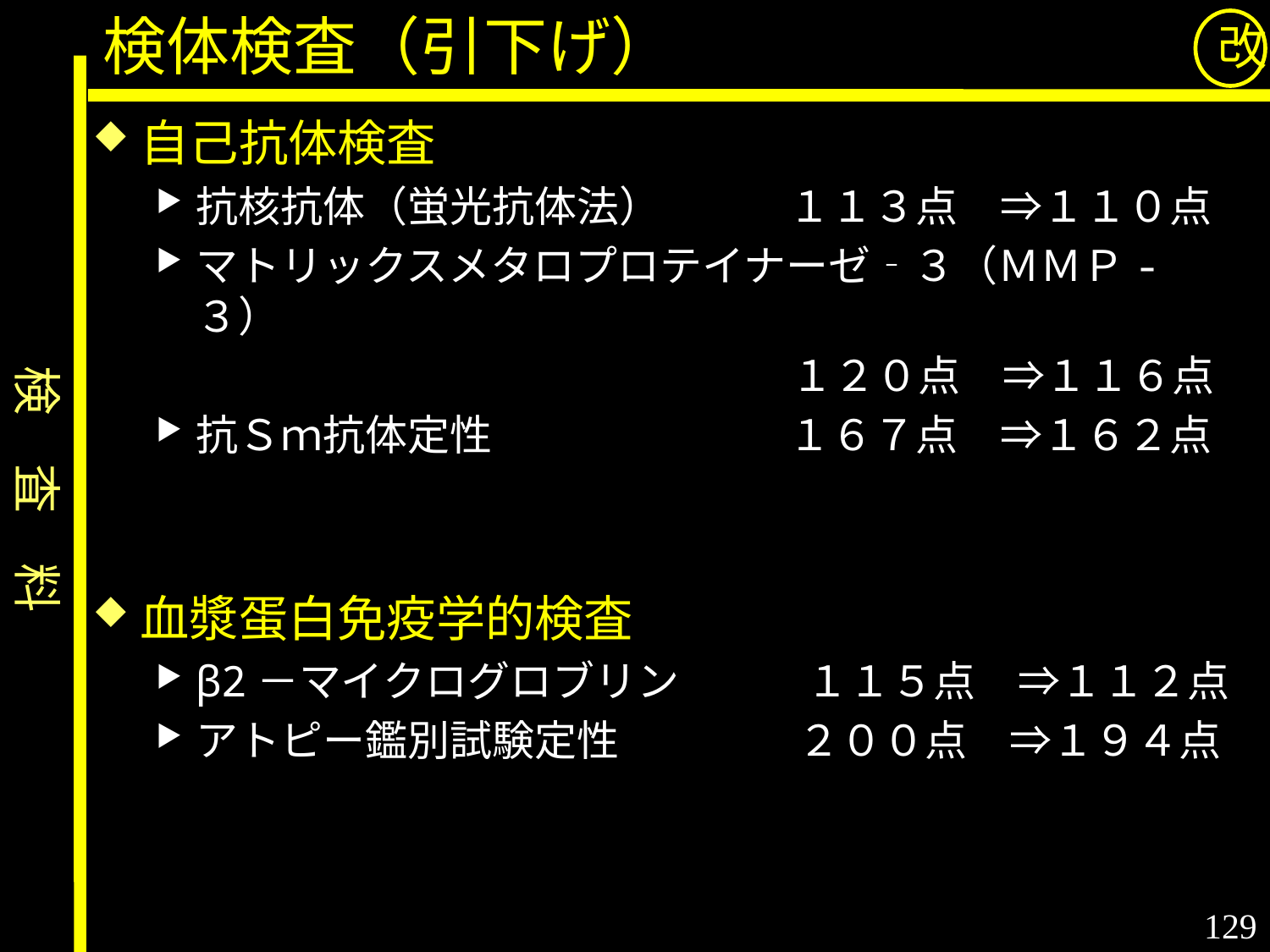

検体検査（引下げ）
改

自己抗体検査
抗核抗体（蛍光抗体法）　　　１１３点　⇒１１０点
マトリックスメタロプロテイナーゼ‐３（ＭＭＰ-３）
　　　　　　　　　　　　　　　１２０点　⇒１１６点
抗Ｓｍ抗体定性　　　　　　　１６７点　⇒１６２点

血漿蛋白免疫学的検査
β2－マイクログロブリン　　　１１５点　⇒１１２点
アトピー鑑別試験定性　　　　 ２００点　⇒１９４点

検　査　料
129